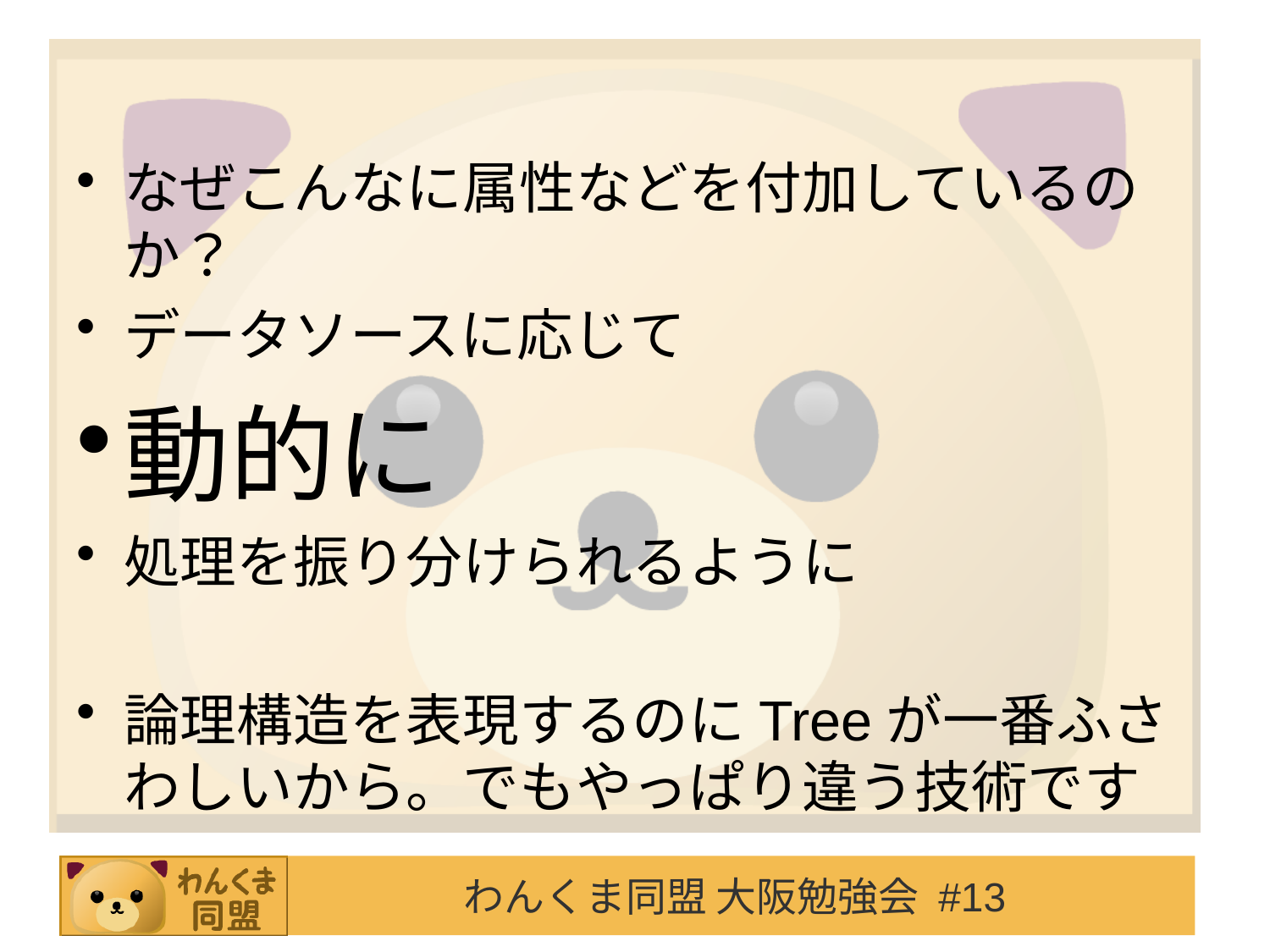

#
なぜこんなに属性などを付加しているのか？
データソースに応じて
動的に
処理を振り分けられるように

論理構造を表現するのにTreeが一番ふさわしいから。でもやっぱり違う技術です